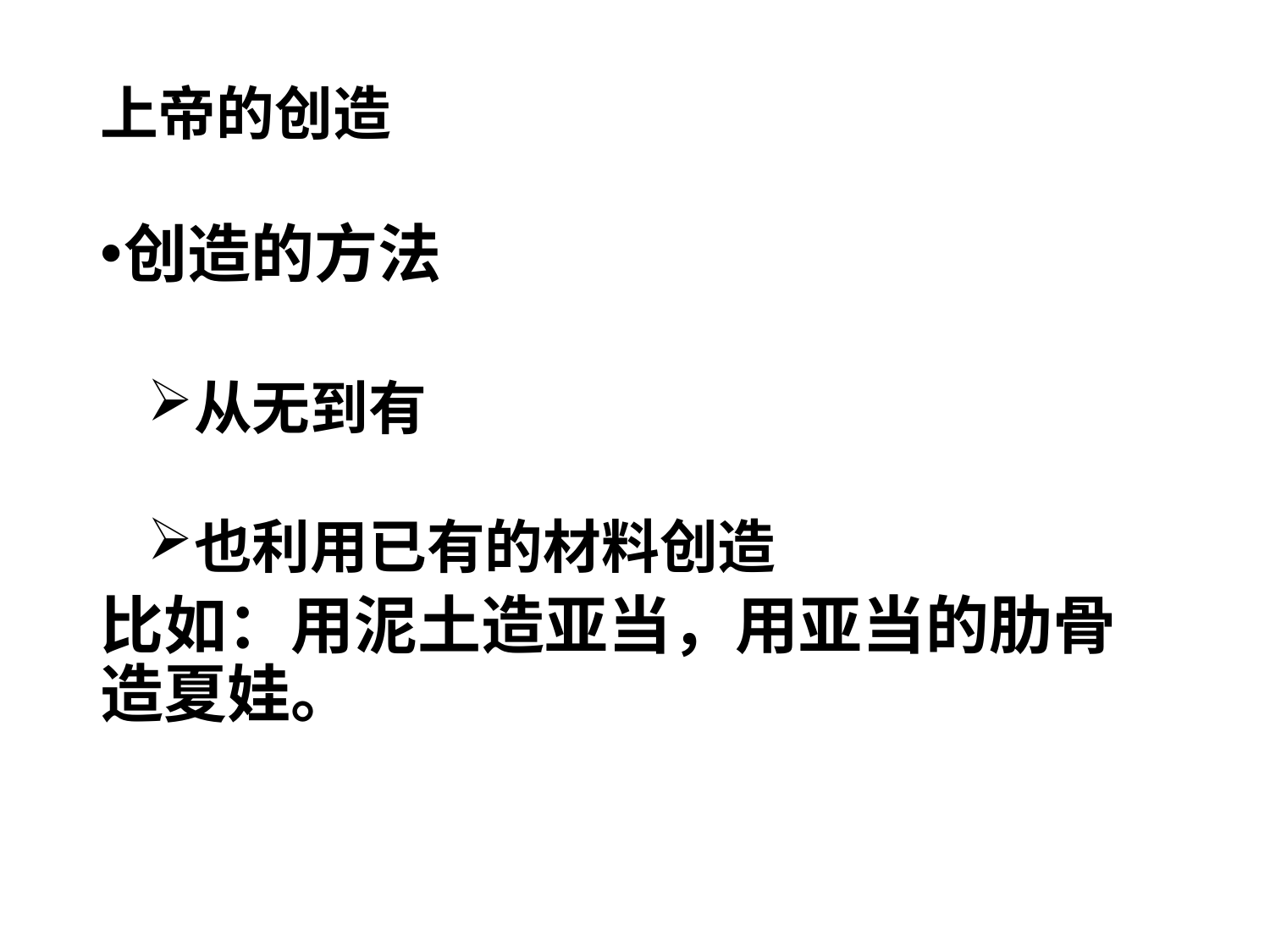

# 上帝的创造
创造的方法

从无到有

也利用已有的材料创造
比如：用泥土造亚当，用亚当的肋骨造夏娃。